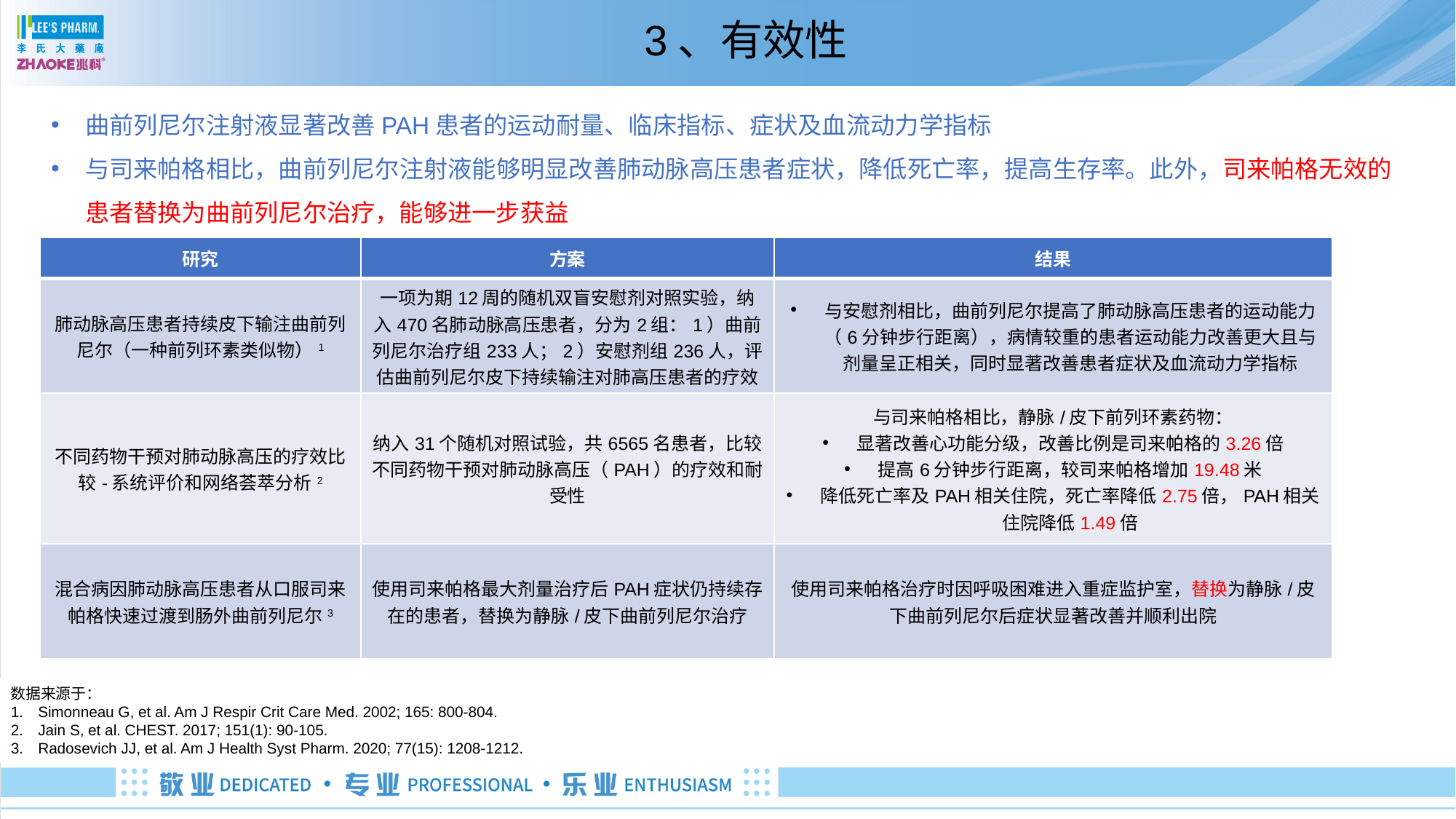

# 3、有效性
曲前列尼尔注射液显著改善PAH患者的运动耐量、临床指标、症状及血流动力学指标
与司来帕格相比，曲前列尼尔注射液能够明显改善肺动脉高压患者症状，降低死亡率，提高生存率。此外，司来帕格无效的患者替换为曲前列尼尔治疗，能够进一步获益
| 研究 | 方案 | 结果 |
| --- | --- | --- |
| 肺动脉高压患者持续皮下输注曲前列尼尔（一种前列环素类似物）1 | 一项为期12周的随机双盲安慰剂对照实验，纳入470名肺动脉高压患者，分为2组：1）曲前列尼尔治疗组233人；2）安慰剂组236人，评估曲前列尼尔皮下持续输注对肺高压患者的疗效 | 与安慰剂相比，曲前列尼尔提高了肺动脉高压患者的运动能力（6分钟步行距离），病情较重的患者运动能力改善更大且与剂量呈正相关，同时显著改善患者症状及血流动力学指标 |
| 不同药物干预对肺动脉高压的疗效比较-系统评价和网络荟萃分析2 | 纳入31个随机对照试验，共6565名患者，比较不同药物干预对肺动脉高压（PAH）的疗效和耐受性 | 与司来帕格相比，静脉/皮下前列环素药物： 显著改善心功能分级，改善比例是司来帕格的3.26倍 提高6分钟步行距离，较司来帕格增加19.48米 降低死亡率及PAH相关住院，死亡率降低2.75倍，PAH相关住院降低1.49倍 |
| 混合病因肺动脉高压患者从口服司来帕格快速过渡到肠外曲前列尼尔3 | 使用司来帕格最大剂量治疗后PAH症状仍持续存在的患者，替换为静脉/皮下曲前列尼尔治疗 | 使用司来帕格治疗时因呼吸困难进入重症监护室，替换为静脉/皮下曲前列尼尔后症状显著改善并顺利出院 |
数据来源于：
Simonneau G, et al. Am J Respir Crit Care Med. 2002; 165: 800-804.
Jain S, et al. CHEST. 2017; 151(1): 90-105.
Radosevich JJ, et al. Am J Health Syst Pharm. 2020; 77(15): 1208-1212.